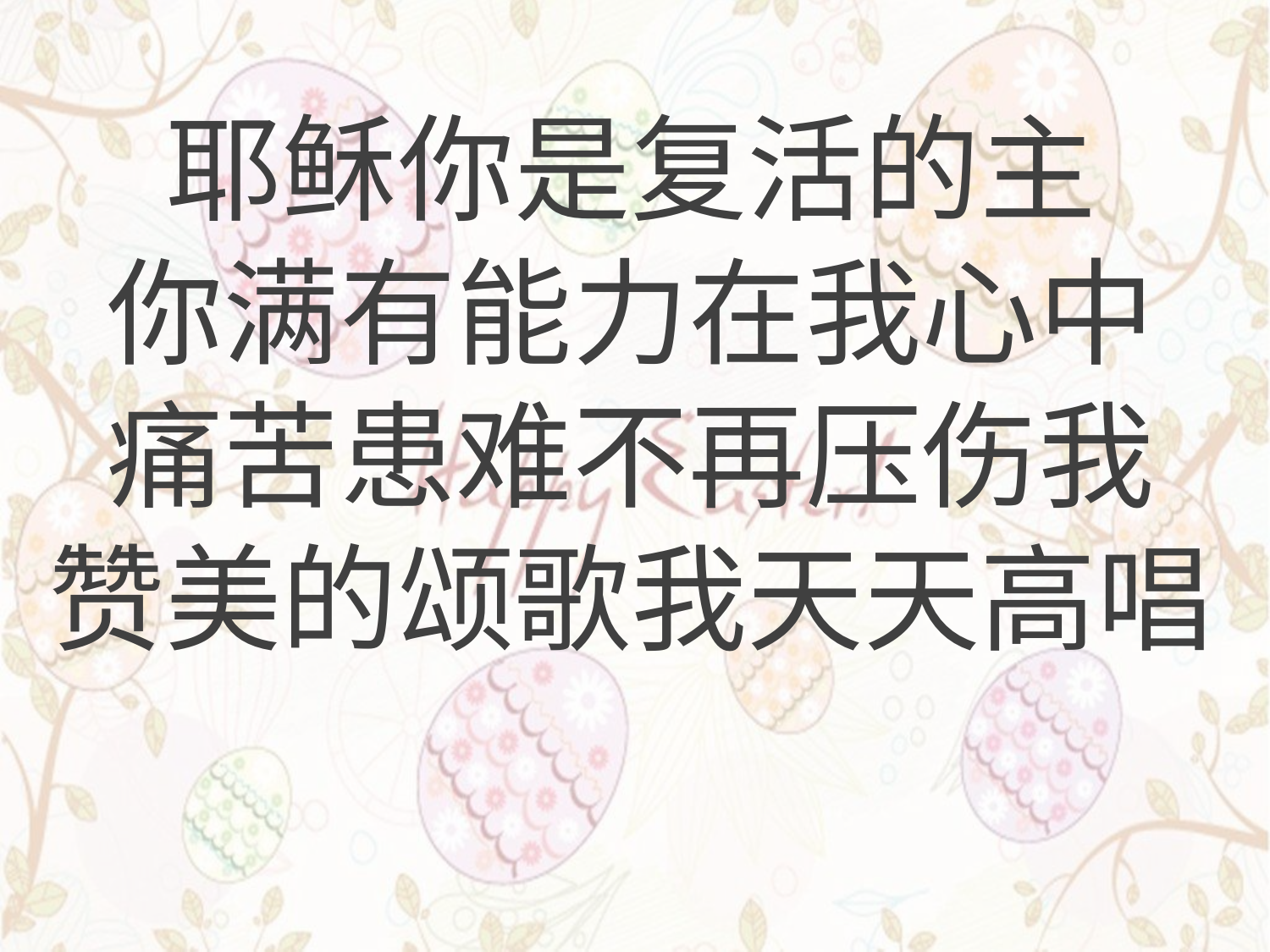

耶稣你是复活的主
你满有能力在我心中
痛苦患难不再压伤我
赞美的颂歌我天天高唱